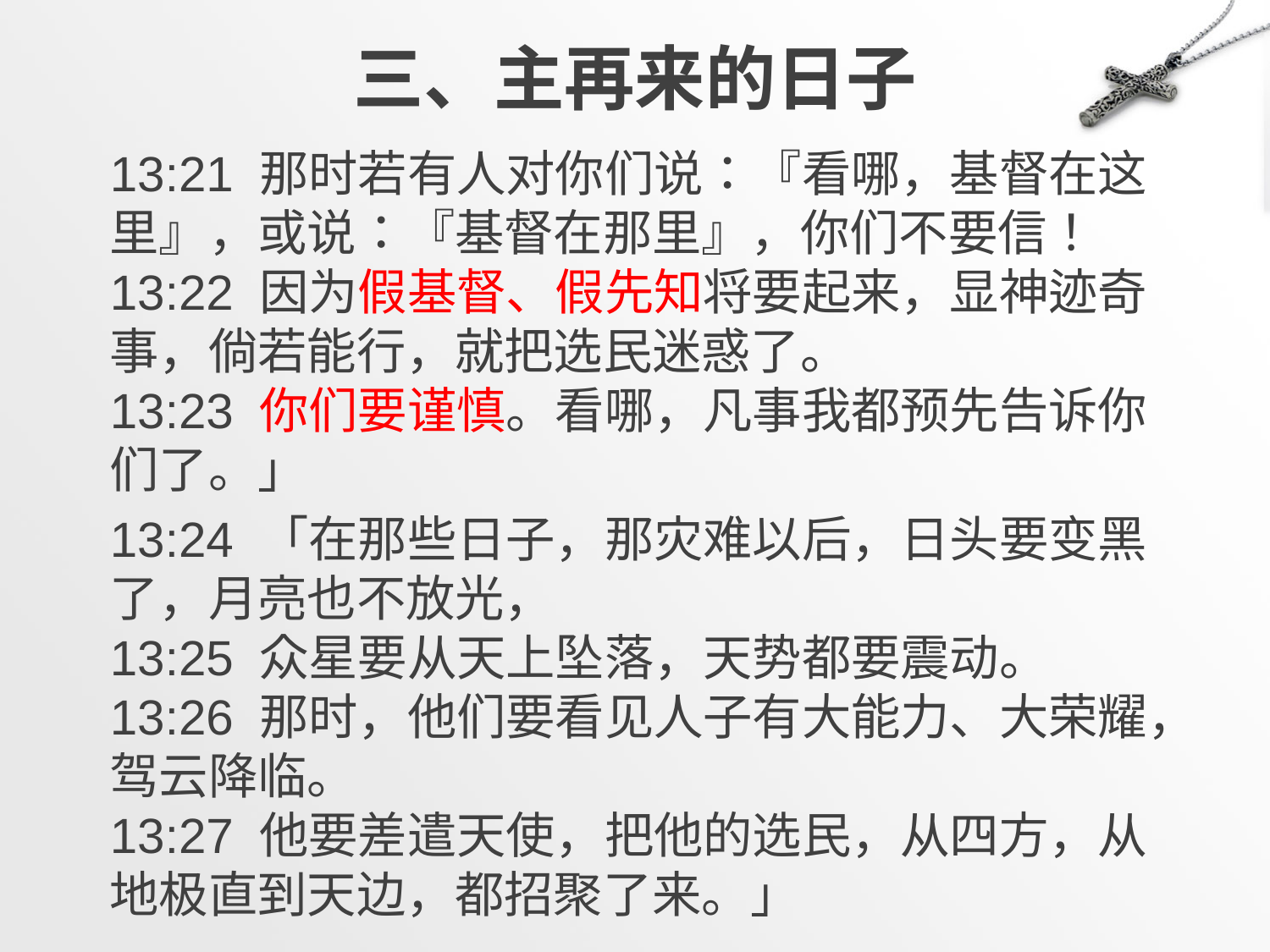

# 三、主再来的日子
13:21 那时若有人对你们说：『看哪，基督在这里』，或说：『基督在那里』，你们不要信！
13:22 因为假基督、假先知将要起来，显神迹奇事，倘若能行，就把选民迷惑了。
13:23 你们要谨慎。看哪，凡事我都预先告诉你们了。」
13:24 「在那些日子，那灾难以后，日头要变黑了，月亮也不放光，
13:25 众星要从天上坠落，天势都要震动。
13:26 那时，他们要看见人子有大能力、大荣耀，驾云降临。
13:27 他要差遣天使，把他的选民，从四方，从地极直到天边，都招聚了来。」